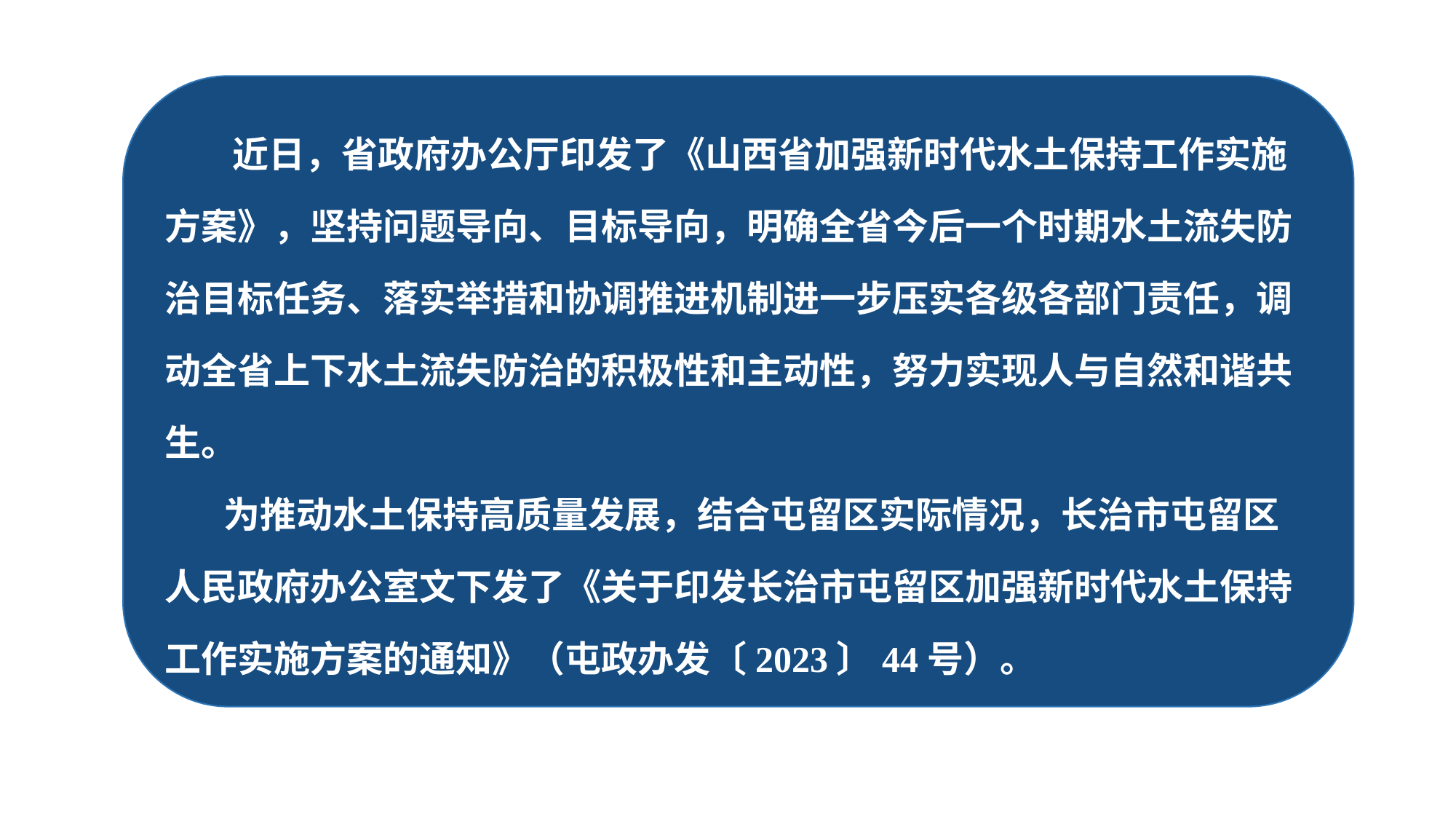

近日，省政府办公厅印发了《山西省加强新时代水土保持工作实施方案》，坚持问题导向、目标导向，明确全省今后一个时期水土流失防治目标任务、落实举措和协调推进机制进一步压实各级各部门责任，调动全省上下水土流失防治的积极性和主动性，努力实现人与自然和谐共生。
  为推动水土保持高质量发展，结合屯留区实际情况，长治市屯留区人民政府办公室文下发了《关于印发长治市屯留区加强新时代水土保持工作实施方案的通知》（屯政办发〔2023〕44号）。